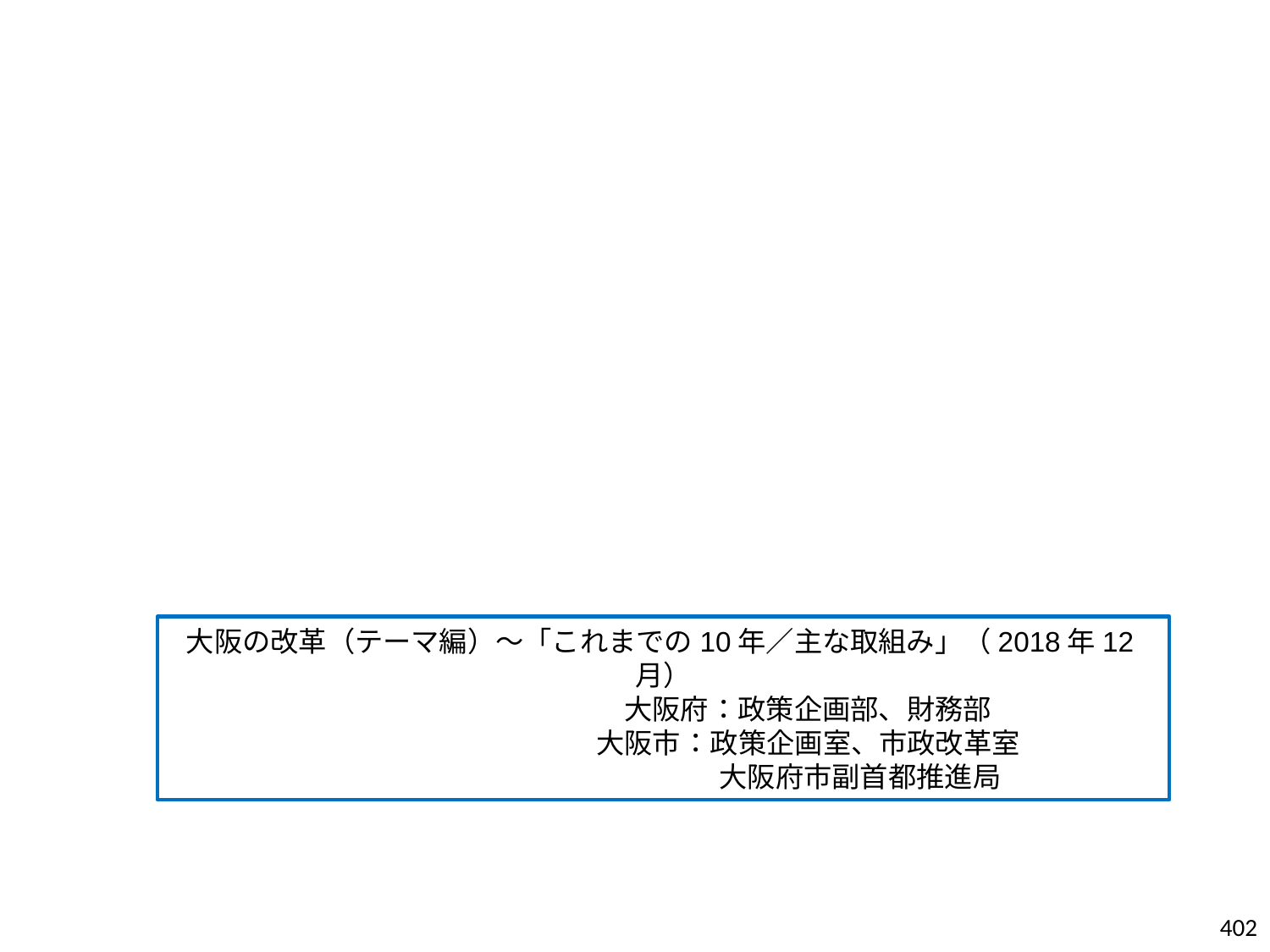

大阪の改革（テーマ編）～「これまでの10年／主な取組み」（2018年12月）
　                            　　　大阪府：政策企画部、財務部
　                                     　大阪市：政策企画室、市政改革室
　　　　　　　　　　　　　　大阪府市副首都推進局
402